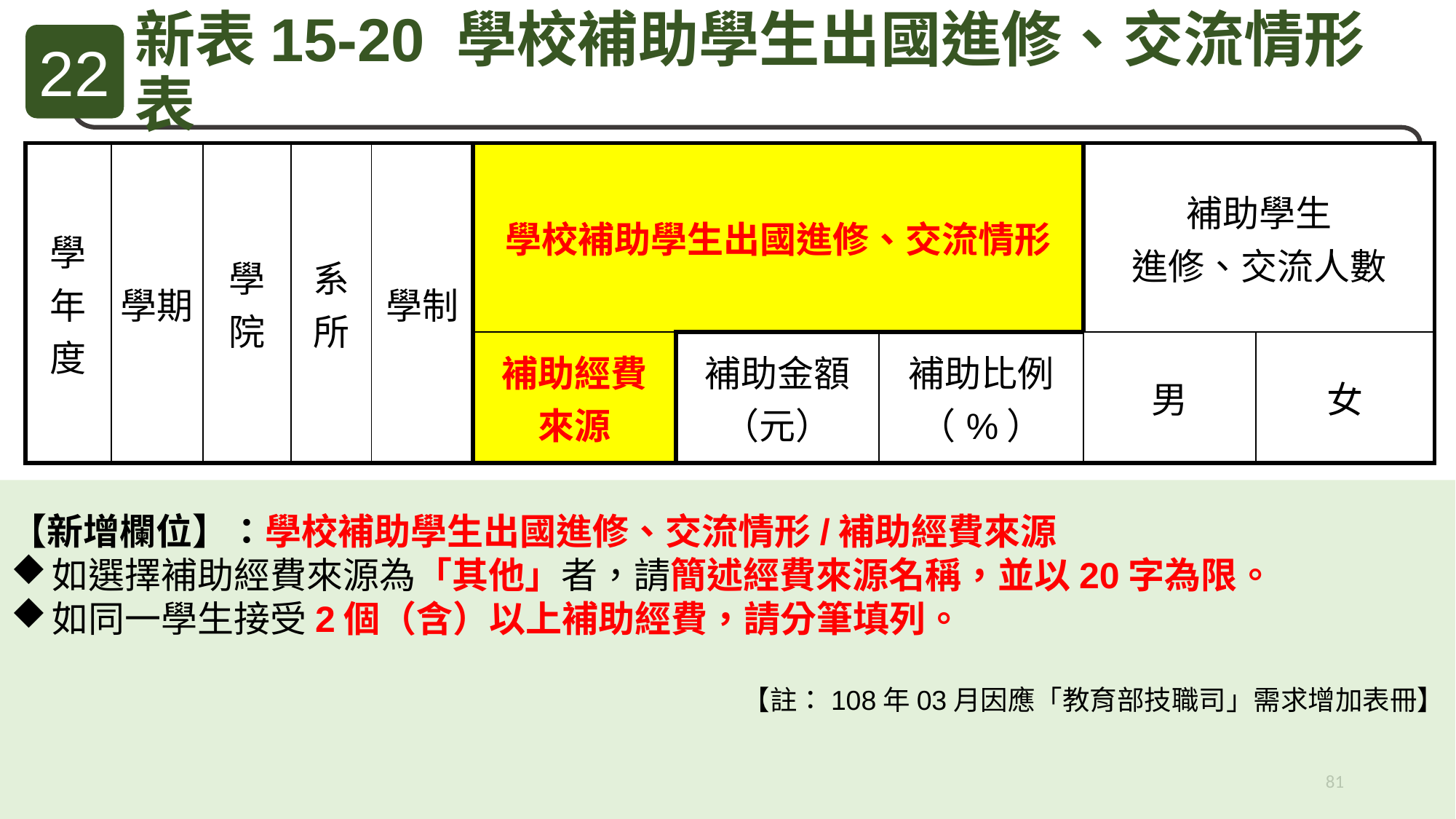

22
新表15-20 學校補助學生出國進修、交流情形表

| 學年度 | 學期 | 學院 | 系所 | 學制 | 學校補助學生出國進修、交流情形 |  |  | 補助學生 進修、交流人數 |  |
| --- | --- | --- | --- | --- | --- | --- | --- | --- | --- |
|  |  |  |  |  | 補助經費 來源 | 補助金額 （元） | 補助比例 （%） | 男 | 女 |

【新增欄位】：學校補助學生出國進修、交流情形/補助經費來源
如選擇補助經費來源為「其他」者，請簡述經費來源名稱，並以20字為限。
如同一學生接受2個（含）以上補助經費，請分筆填列。

【註：108年03月因應「教育部技職司」需求增加表冊】

81